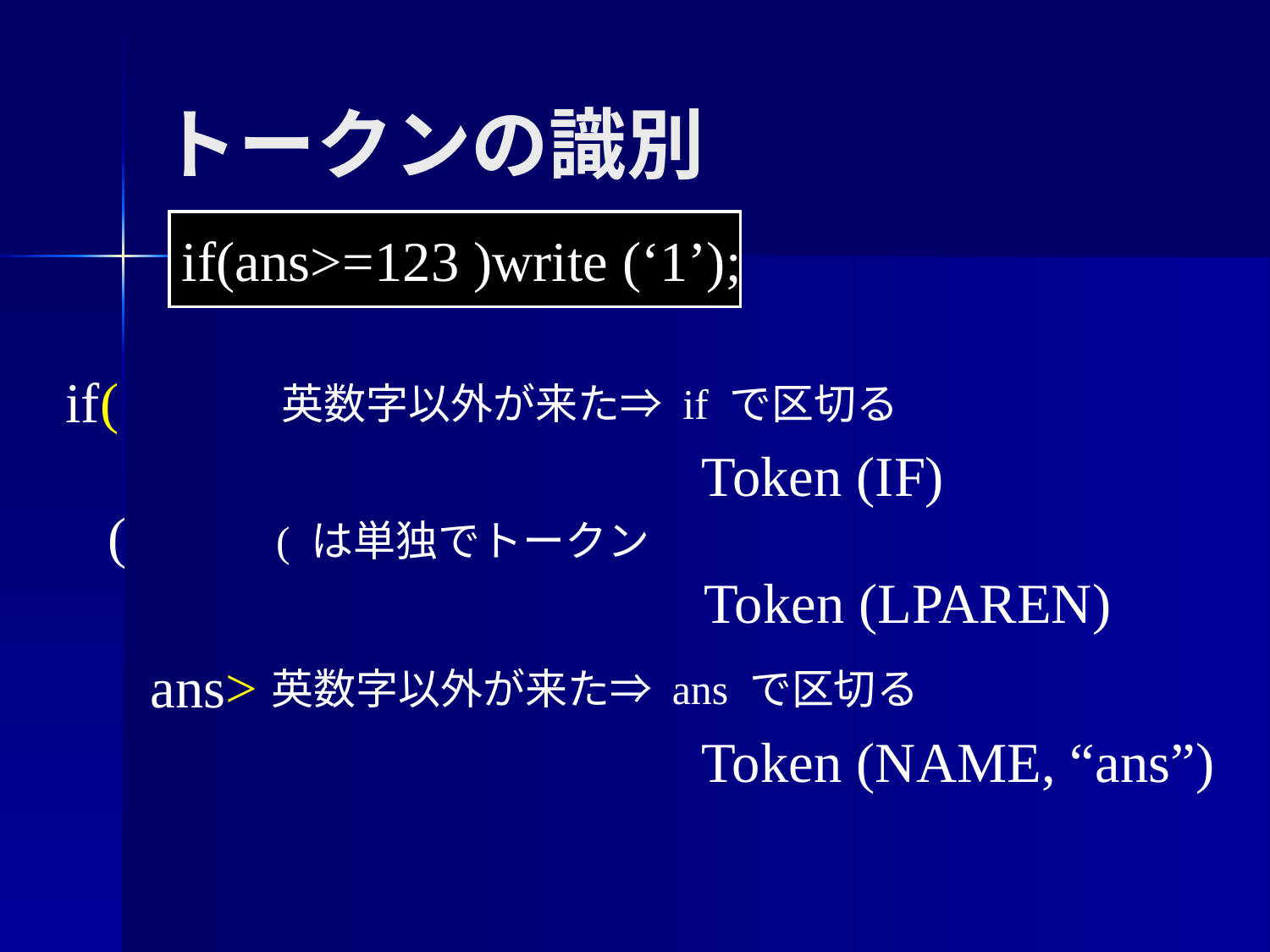

# トークンの識別
if(ans>=123 )write (‘1’);
if(
英数字以外が来た⇒ if で区切る
Token (IF)
(
( は単独でトークン
Token (LPAREN)
ans>
英数字以外が来た⇒ ans で区切る
Token (NAME, “ans”)